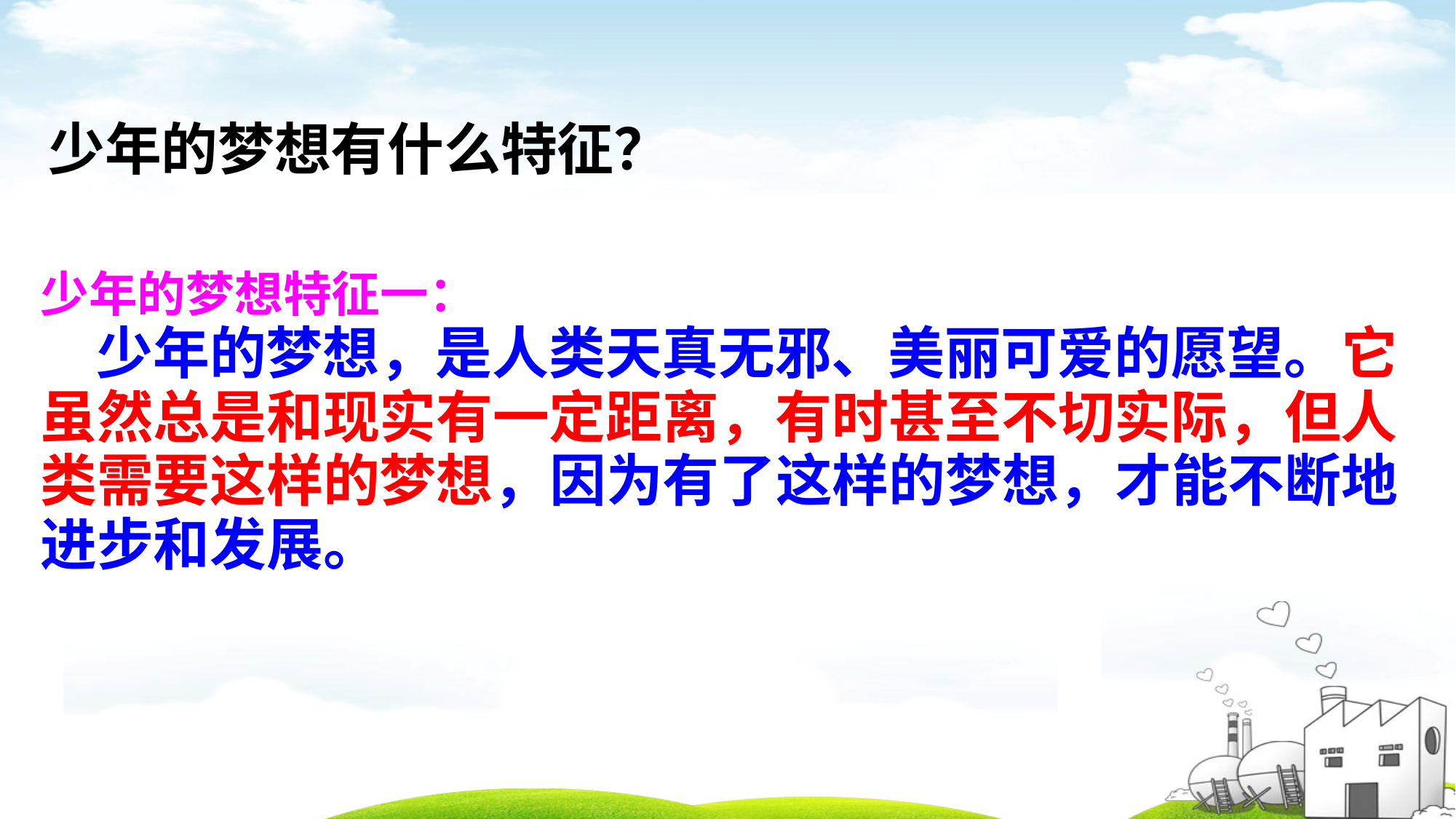

少年的梦想有什么特征？
少年的梦想特征一：
    少年的梦想，是人类天真无邪、美丽可爱的愿望。它虽然总是和现实有一定距离，有时甚至不切实际，但人类需要这样的梦想，因为有了这样的梦想，才能不断地进步和发展。